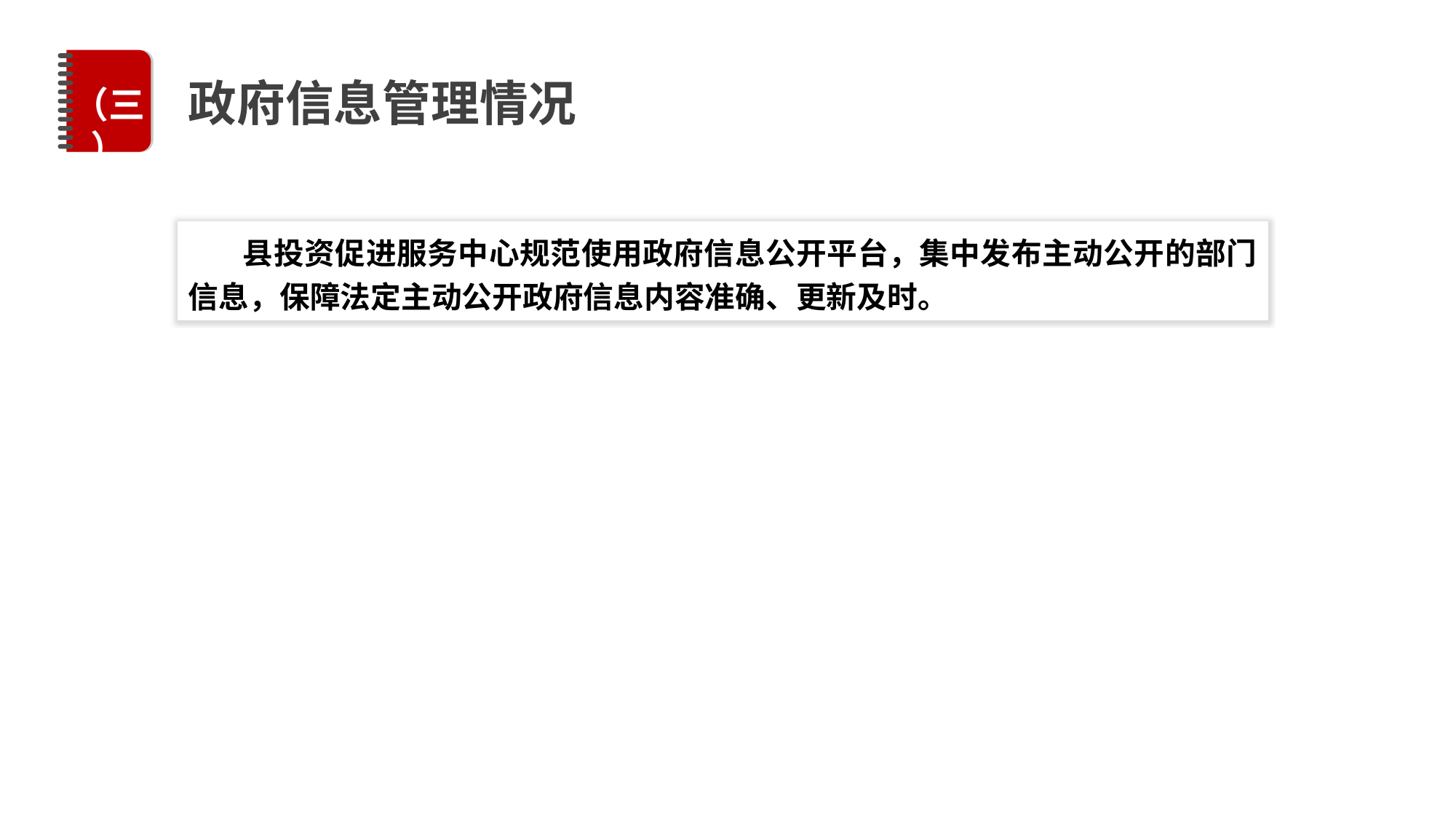

（三）
政府信息管理情况
县投资促进服务中心规范使用政府信息公开平台，集中发布主动公开的部门信息，保障法定主动公开政府信息内容准确、更新及时。